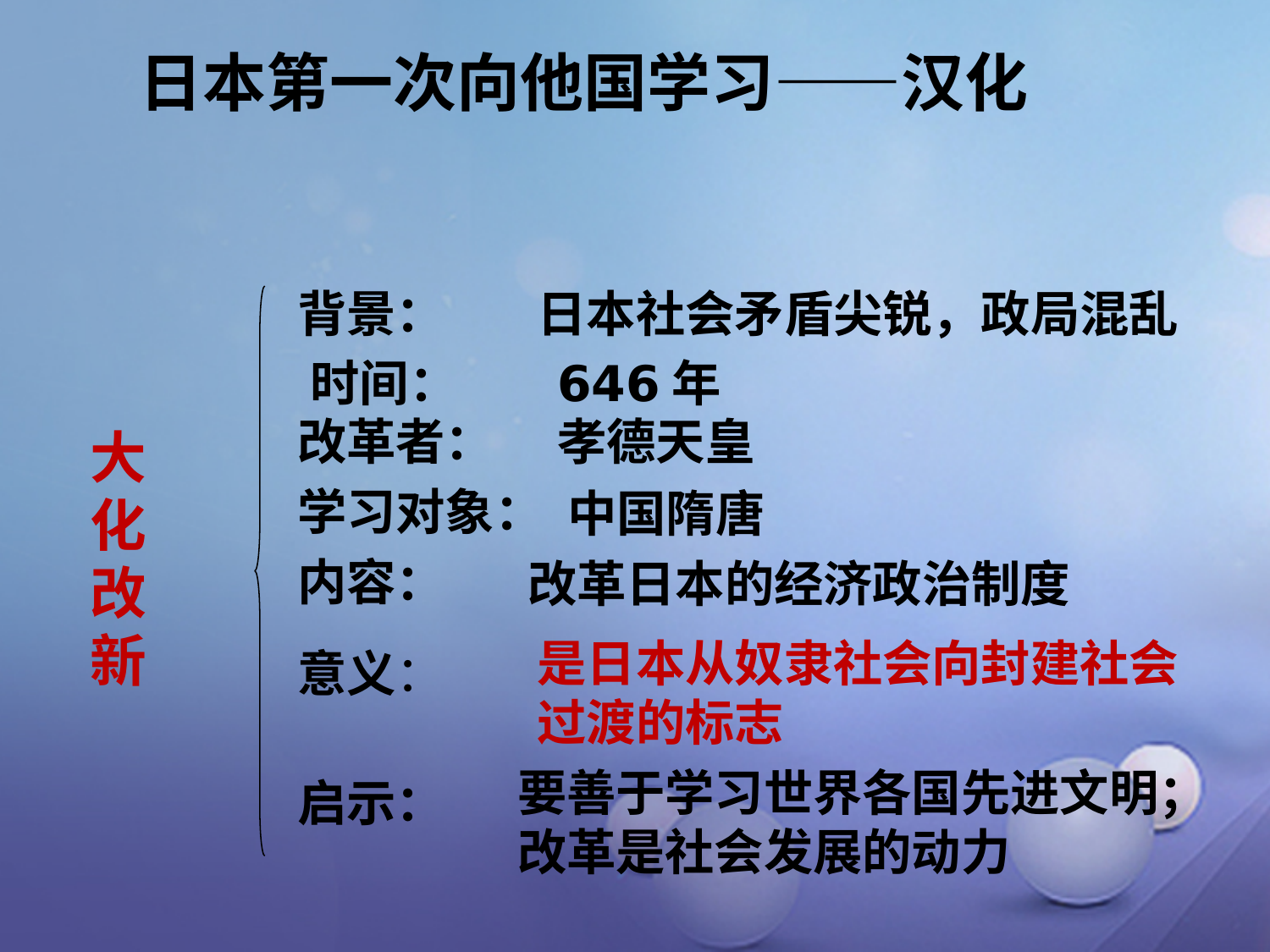

日本第一次向他国学习——汉化
背景：

日本社会矛盾尖锐，政局混乱

 时间：
646年
     大
     化
     改
     新
改革者：
孝德天皇
中国隋唐
学习对象：
改革日本的经济政治制度
内容：
是日本从奴隶社会向封建社会过渡的标志
意义：
要善于学习世界各国先进文明；改革是社会发展的动力
启示：